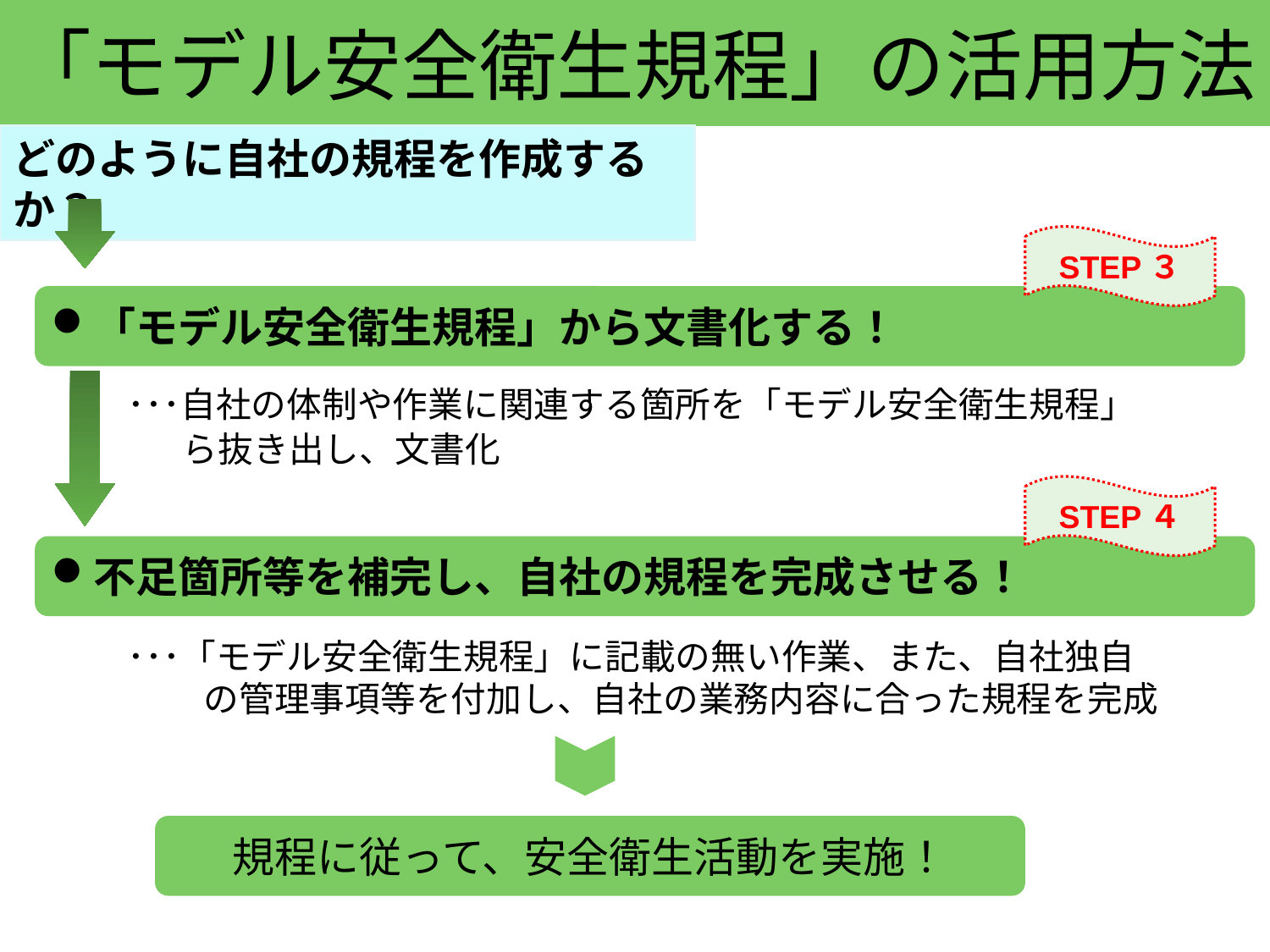

「モデル安全衛生規程」の活用方法
どのように自社の規程を作成するか？

STEP３
「モデル安全衛生規程」から文書化する！

･･･自社の体制や作業に関連する箇所を「モデル安全衛生規程」
      ら抜き出し、文書化
STEP４
不足箇所等を補完し、自社の規程を完成させる！
･･･「モデル安全衛生規程」に記載の無い作業、また、自社独自
 の管理事項等を付加し、自社の業務内容に合った規程を完成

規程に従って、安全衛生活動を実施！